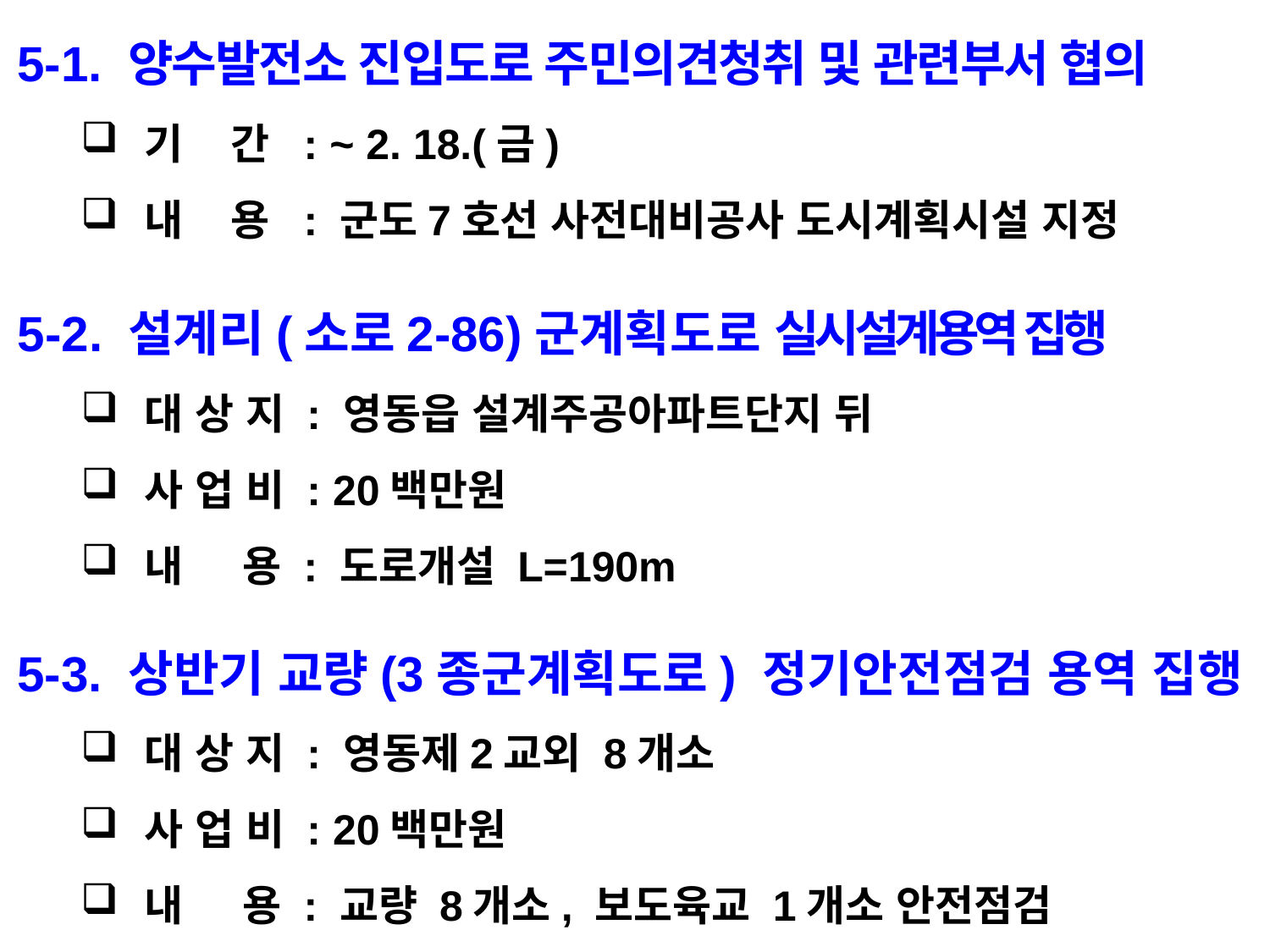

5-1. 양수발전소 진입도로 주민의견청취 및 관련부서 협의
기    간  : ~ 2. 18.(금)
내    용  : 군도7호선 사전대비공사 도시계획시설 지정
5-2. 설계리(소로2-86)군계획도로 실시설계용역 집행
대 상 지 : 영동읍 설계주공아파트단지 뒤
사 업 비 : 20백만원
내     용 : 도로개설 L=190m
5-3. 상반기 교량(3종군계획도로) 정기안전점검 용역 집행
대 상 지 : 영동제2교외 8개소
사 업 비 : 20백만원
내     용 : 교량 8개소, 보도육교 1개소 안전점검